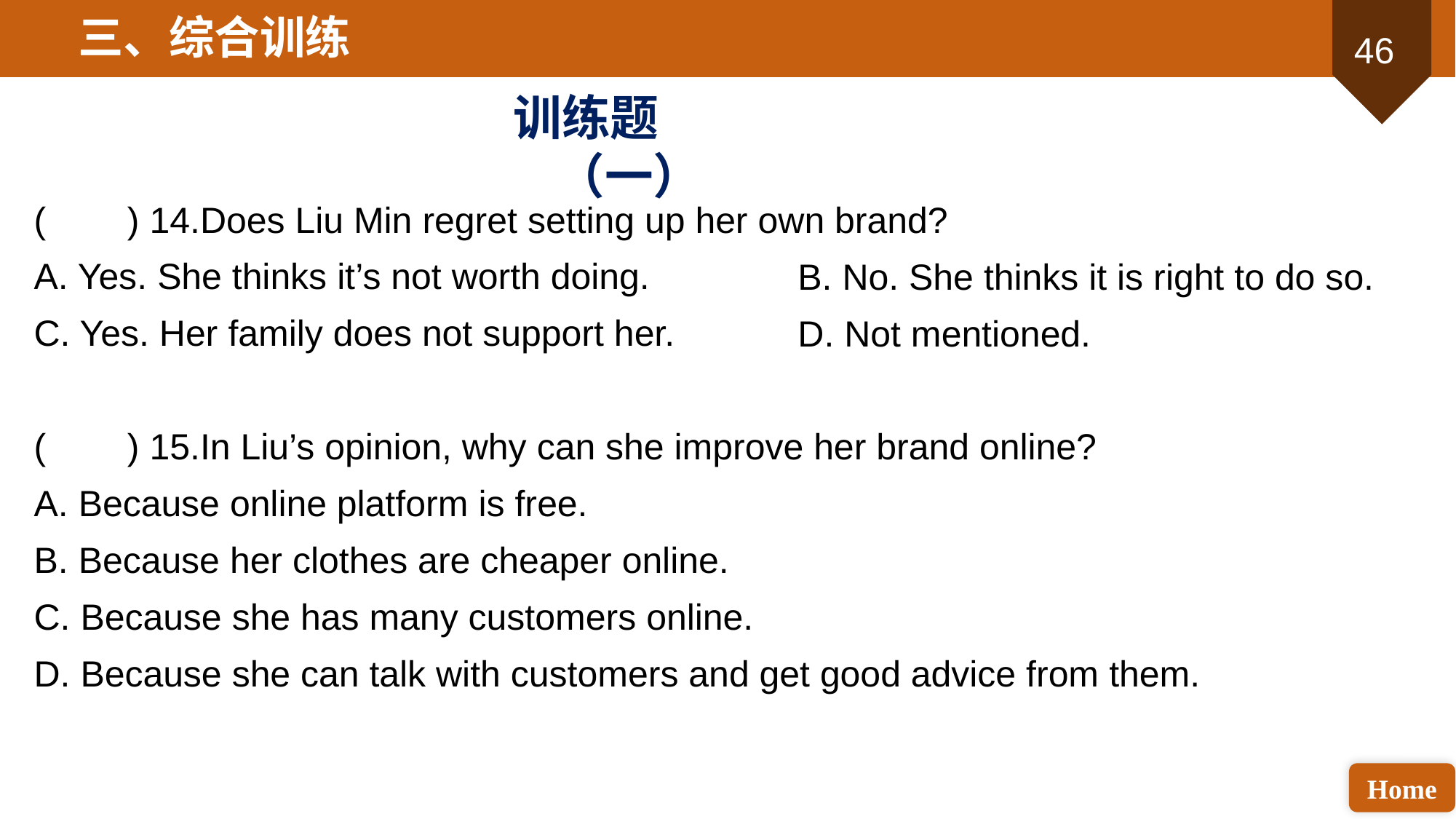

三、综合训练
训练题（一）
(        ) 14.Does Liu Min regret setting up her own brand?
A. Yes. She thinks it’s not worth doing.
C. Yes. Her family does not support her.

(        ) 15.In Liu’s opinion, why can she improve her brand online?
A. Because online platform is free.
B. Because her clothes are cheaper online.
C. Because she has many customers online.
D. Because she can talk with customers and get good advice from them.
B. No. She thinks it is right to do so.
D. Not mentioned.